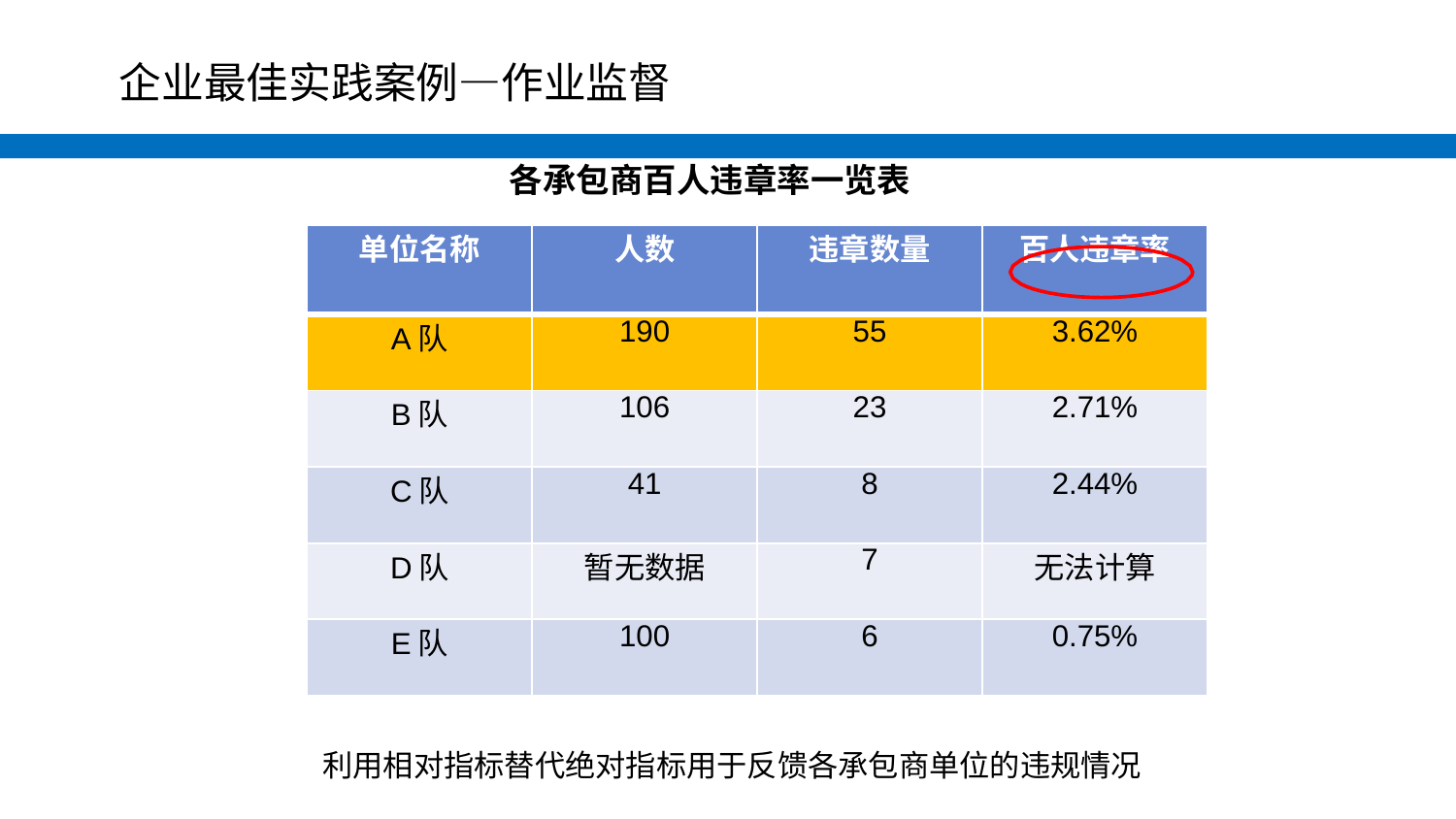

# 企业最佳实践案例—作业监督
各承包商百人违章率一览表
| 单位名称 | 人数 | 违章数量 | 百人违章率 |
| --- | --- | --- | --- |
| A队 | 190 | 55 | 3.62% |
| B队 | 106 | 23 | 2.71% |
| C队 | 41 | 8 | 2.44% |
| D队 | 暂无数据 | 7 | 无法计算 |
| E队 | 100 | 6 | 0.75% |

利用相对指标替代绝对指标用于反馈各承包商单位的违规情况